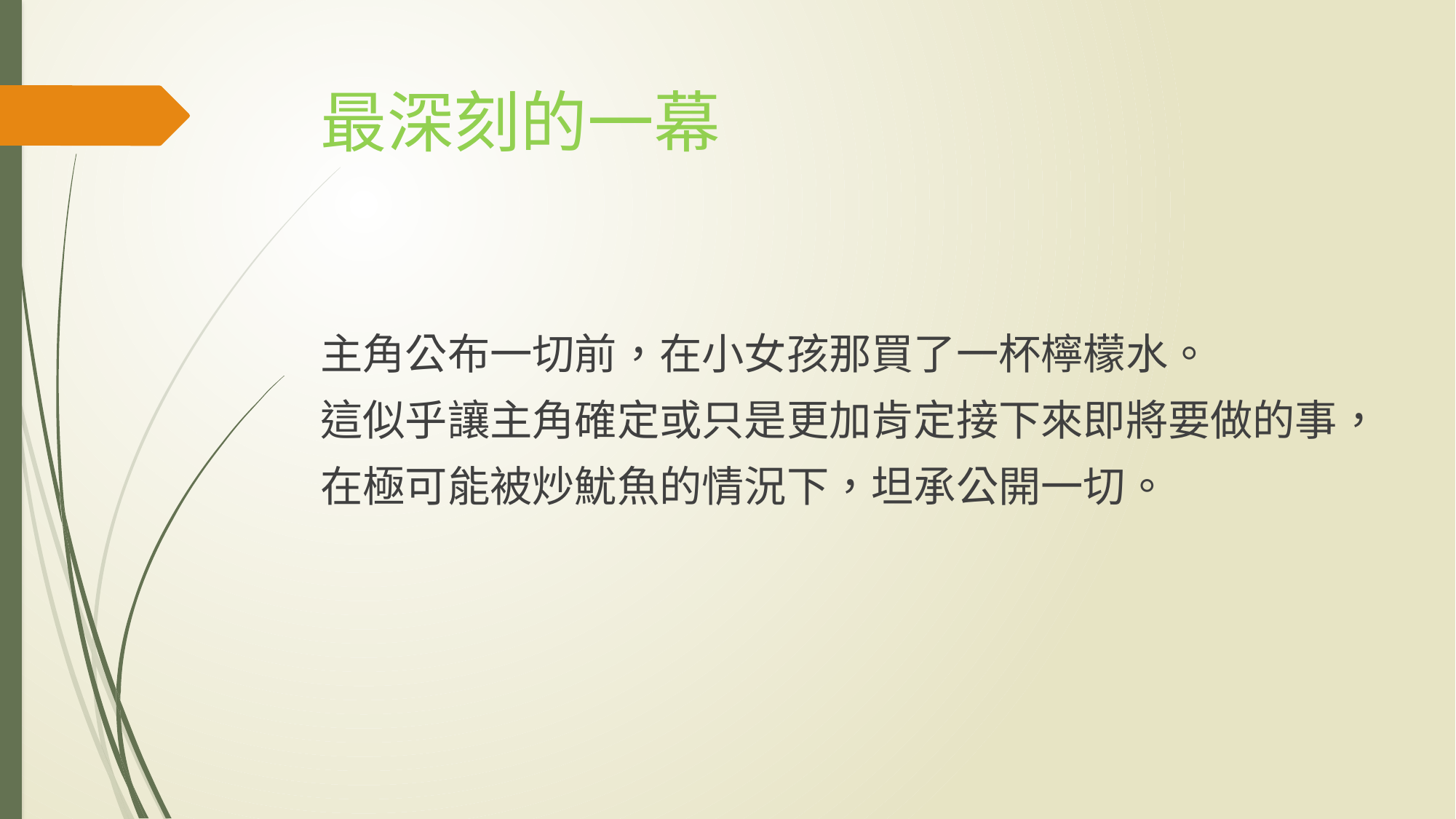

# 最深刻的一幕
主角公布一切前，在小女孩那買了一杯檸檬水。
這似乎讓主角確定或只是更加肯定接下來即將要做的事，
在極可能被炒魷魚的情況下，坦承公開一切。